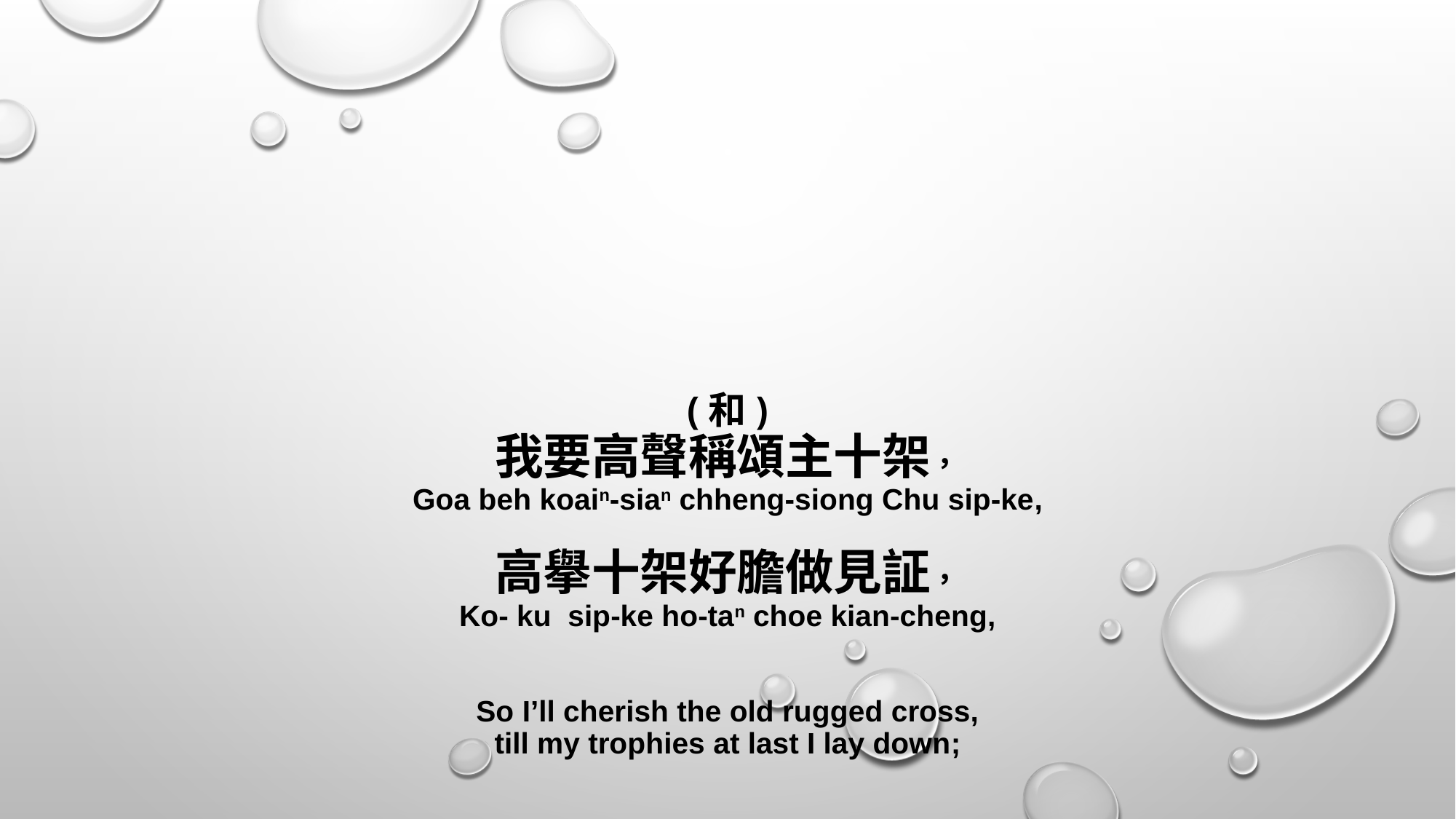

# (和) 我要高聲稱頌主十架， Goa beh koain-sian chheng-siong Chu sip-ke, 高擧十架好膽做見証， Ko- ku  sip-ke ho-tan choe kian-cheng, So I’ll cherish the old rugged cross, till my trophies at last I lay down;